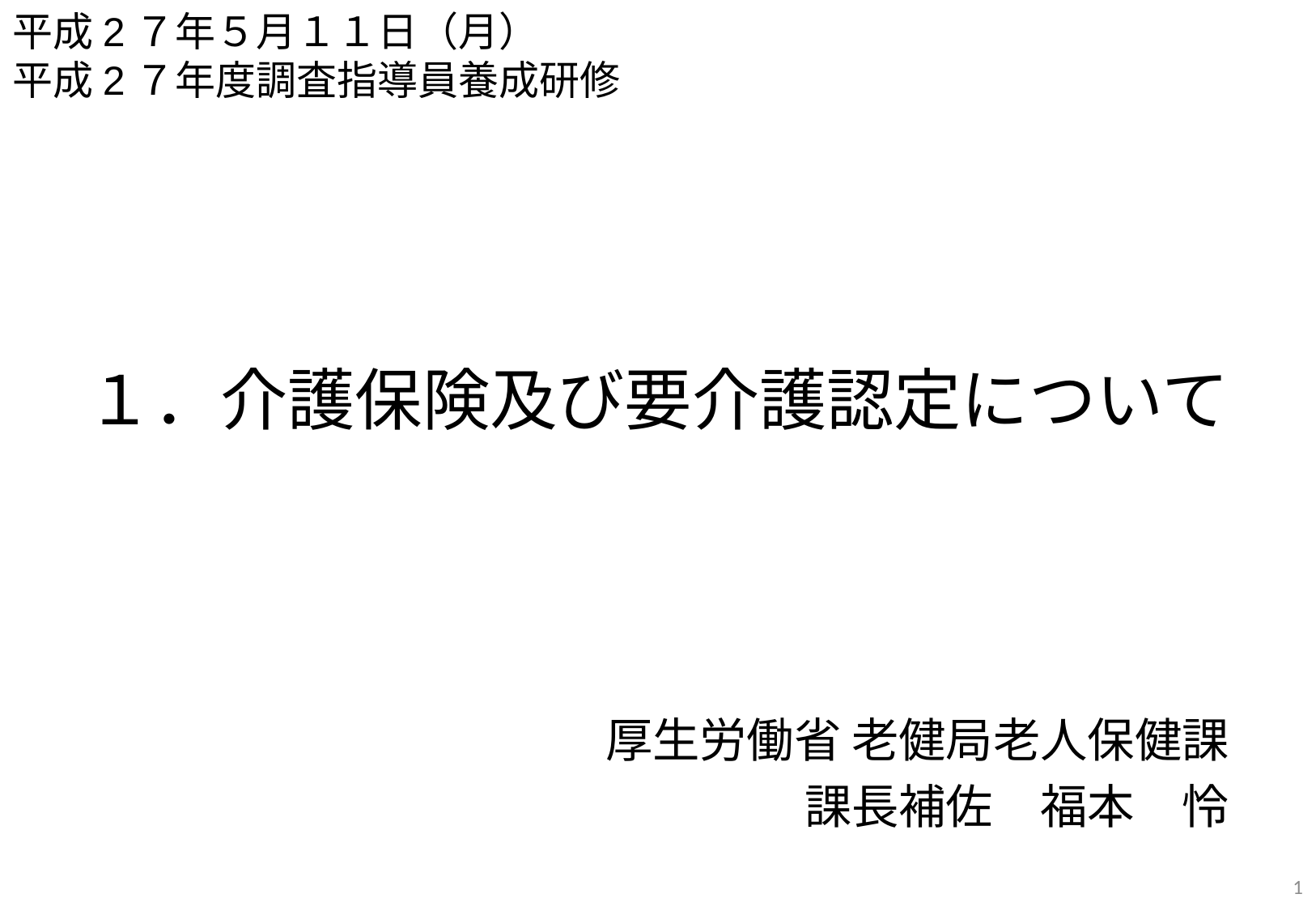

平成2７年５月１１日（月）
平成2７年度調査指導員養成研修

１．介護保険及び要介護認定について
厚生労働省 老健局老人保健課
課長補佐　福本　怜
1